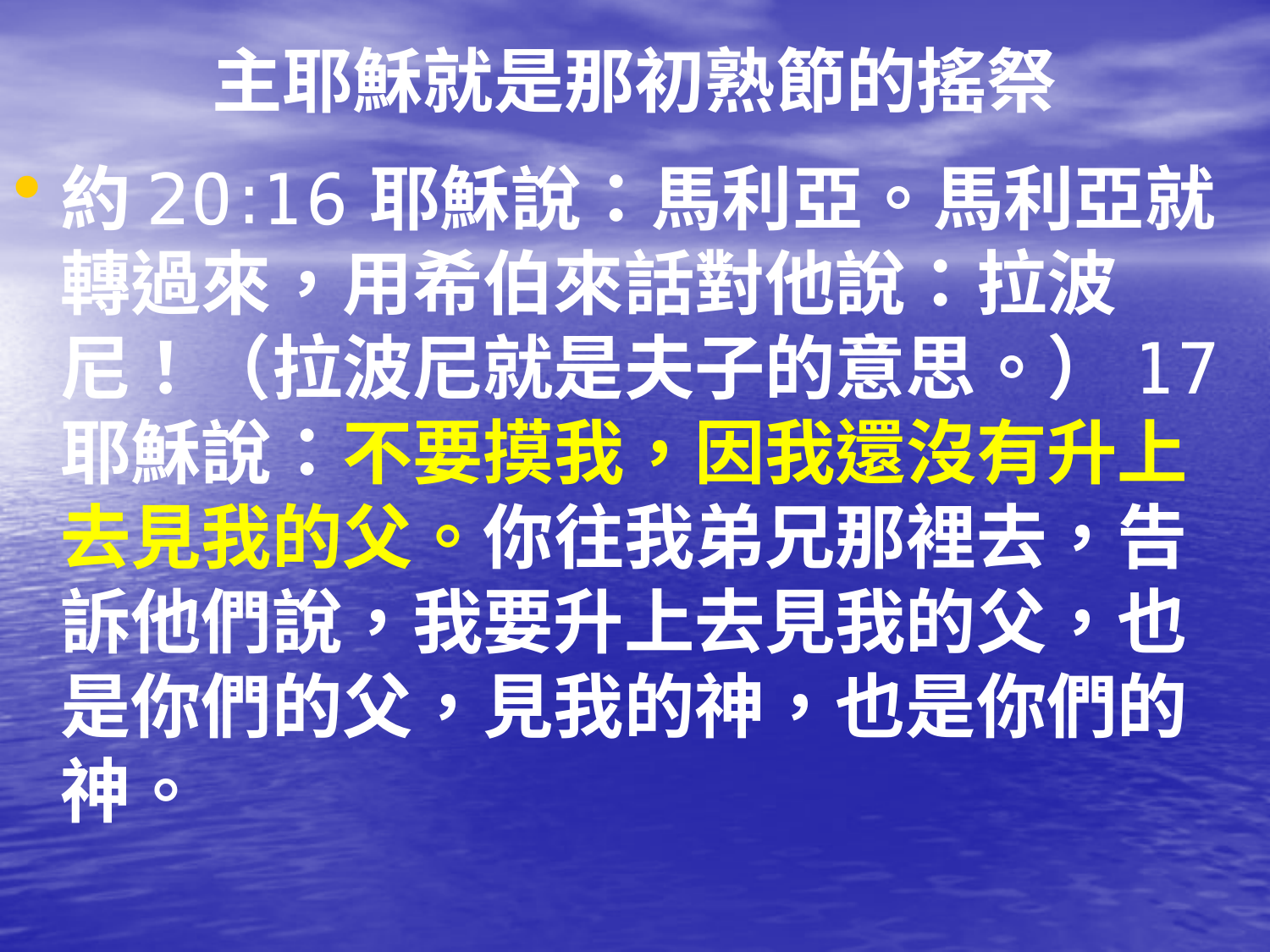

# 主耶穌就是那初熟節的搖祭
約20:16耶穌說：馬利亞。馬利亞就轉過來，用希伯來話對他說：拉波尼！（拉波尼就是夫子的意思。）17耶穌說：不要摸我，因我還沒有升上去見我的父。你往我弟兄那裡去，告訴他們說，我要升上去見我的父，也是你們的父，見我的神，也是你們的神。